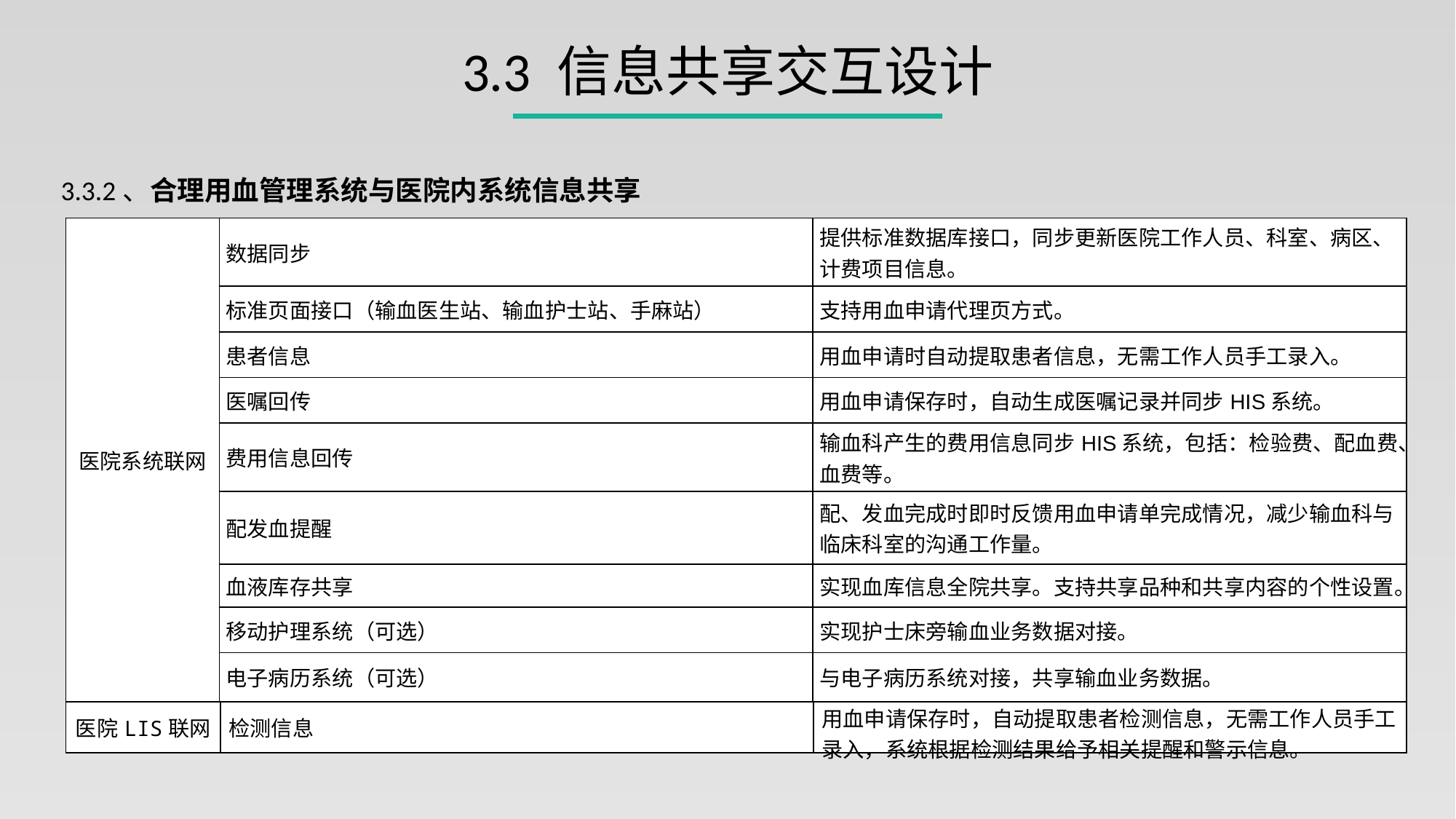

3.3 信息共享交互设计
3.3.2、合理用血管理系统与医院内系统信息共享
| 医院系统联网 | 数据同步 | 提供标准数据库接口，同步更新医院工作人员、科室、病区、计费项目信息。 |
| --- | --- | --- |
|  | 标准页面接口（输血医生站、输血护士站、手麻站） | 支持用血申请代理页方式。 |
|  | 患者信息 | 用血申请时自动提取患者信息，无需工作人员手工录入。 |
|  | 医嘱回传 | 用血申请保存时，自动生成医嘱记录并同步HIS系统。 |
|  | 费用信息回传 | 输血科产生的费用信息同步HIS系统，包括：检验费、配血费、血费等。 |
|  | 配发血提醒 | 配、发血完成时即时反馈用血申请单完成情况，减少输血科与临床科室的沟通工作量。 |
|  | 血液库存共享 | 实现血库信息全院共享。支持共享品种和共享内容的个性设置。 |
|  | 移动护理系统（可选） | 实现护士床旁输血业务数据对接。 |
|  | 电子病历系统（可选） | 与电子病历系统对接，共享输血业务数据。 |
| 医院LIS联网 | 检测信息 | 用血申请保存时，自动提取患者检测信息，无需工作人员手工录入，系统根据检测结果给予相关提醒和警示信息。 |
| --- | --- | --- |